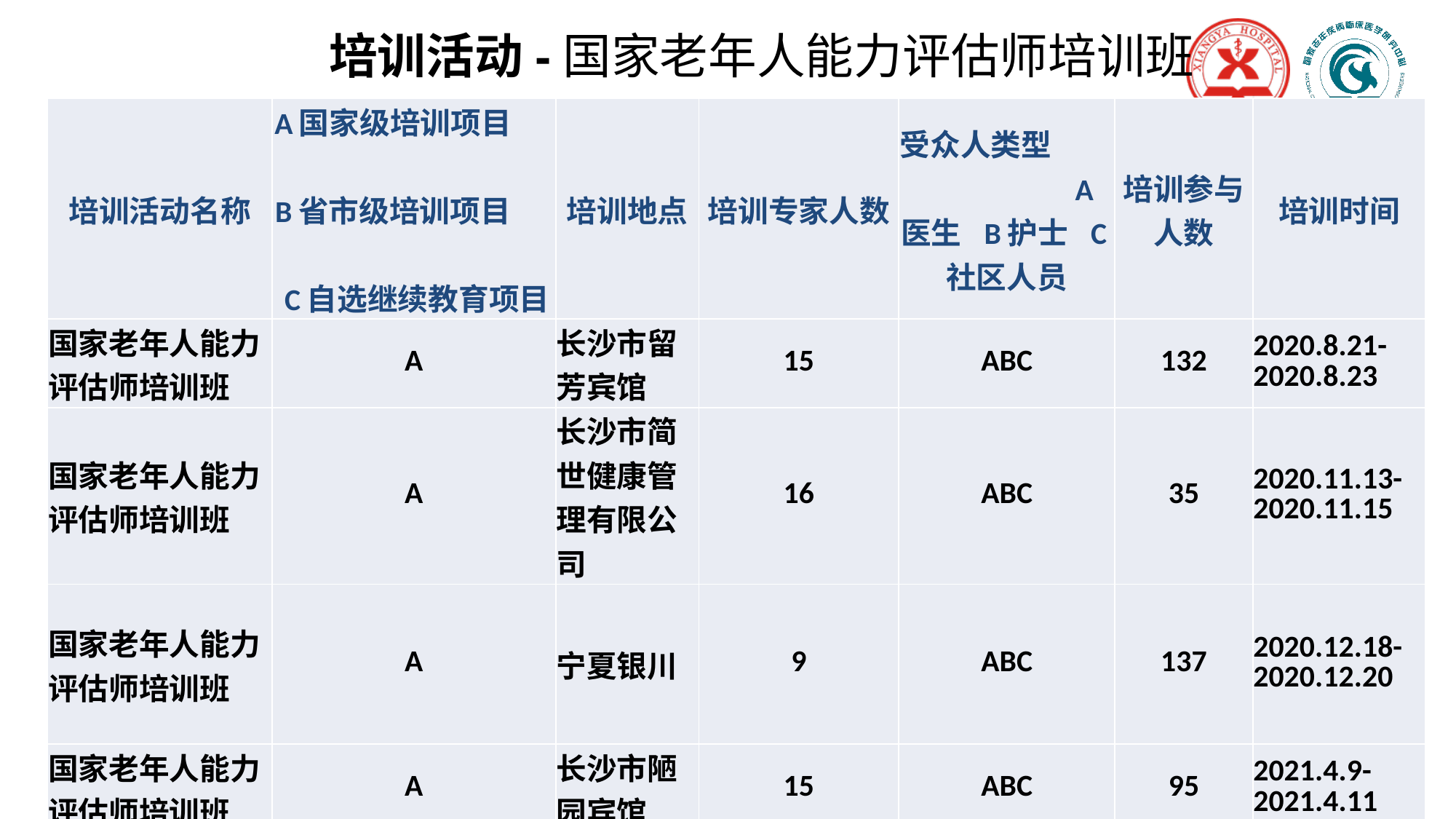

培训活动-国家老年人能力评估师培训班

| 培训活动名称 | A国家级培训项目 B省市级培训项目 C自选继续教育项目 | 培训地点 | 培训专家人数 | 受众人类型 A医生 B护士 C社区人员 | 培训参与人数 | 培训时间 |
| --- | --- | --- | --- | --- | --- | --- |
| 国家老年人能力评估师培训班 | A | 长沙市留芳宾馆 | 15 | ABC | 132 | 2020.8.21-2020.8.23 |
| 国家老年人能力评估师培训班 | A | 长沙市简世健康管理有限公司 | 16 | ABC | 35 | 2020.11.13-2020.11.15 |
| 国家老年人能力评估师培训班 | A | 宁夏银川 | 9 | ABC | 137 | 2020.12.18-2020.12.20 |
| 国家老年人能力评估师培训班 | A | 长沙市陋园宾馆 | 15 | ABC | 95 | 2021.4.9-2021.4.11 |